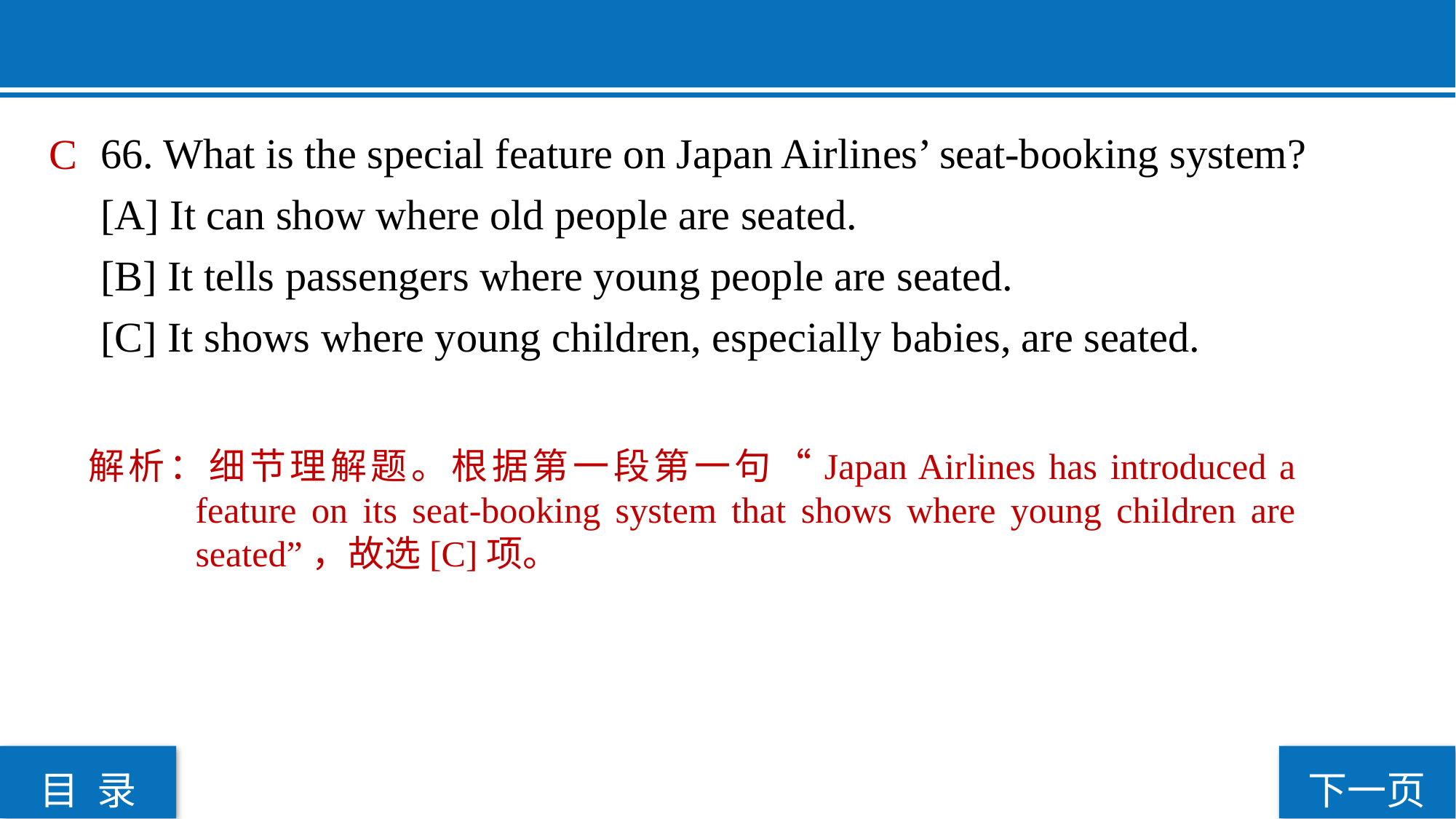

66. What is the special feature on Japan Airlines’ seat-booking system?
[A] It can show where old people are seated.
[B] It tells passengers where young people are seated.
[C] It shows where young children, especially babies, are seated.
 C
解析：细节理解题。根据第一段第一句“Japan Airlines has introduced a feature on its seat-booking system that shows where young children are seated”，故选[C]项。